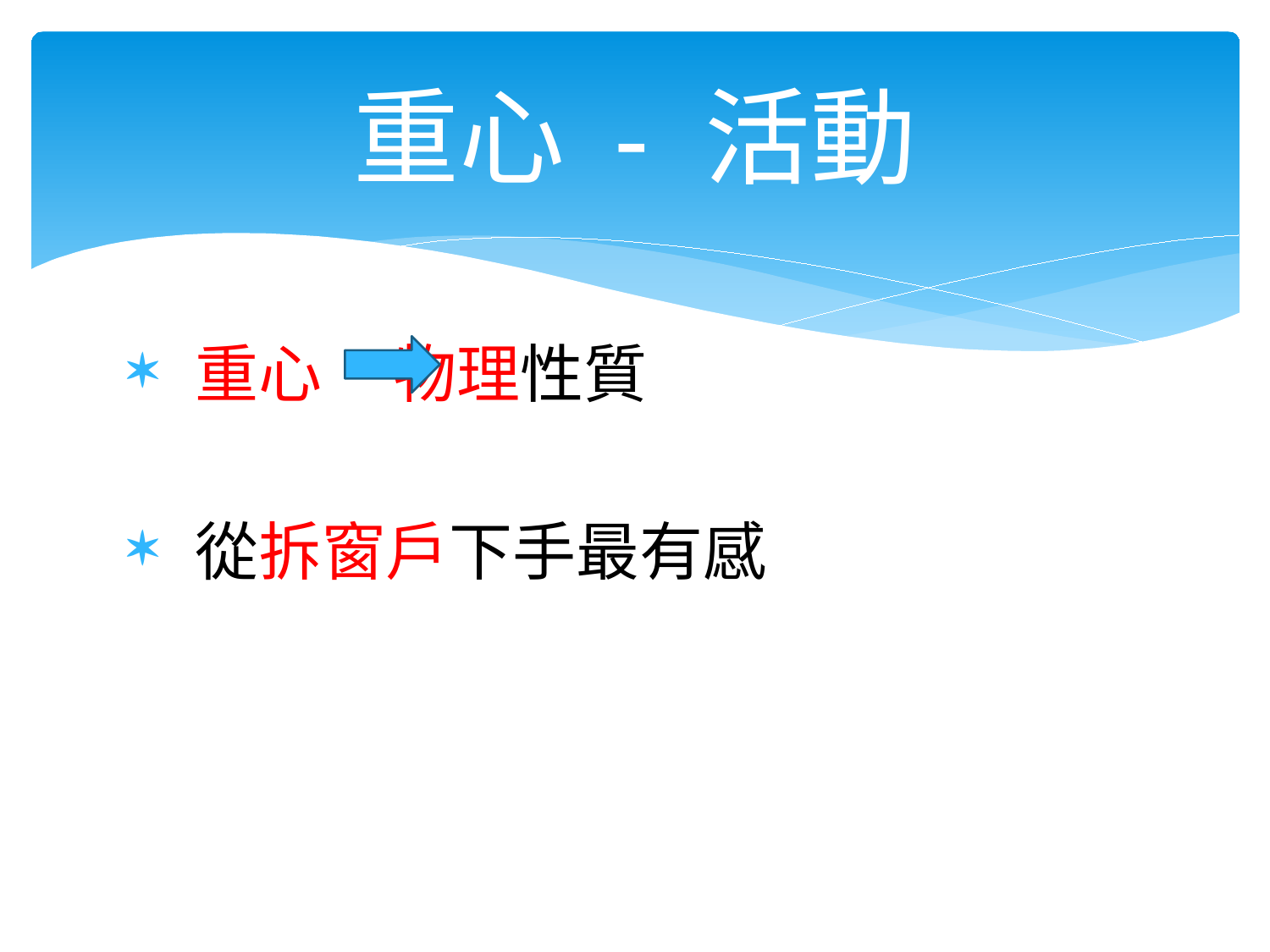

# 重心 - 活動
 重心     物理性質

 從拆窗戶下手最有感